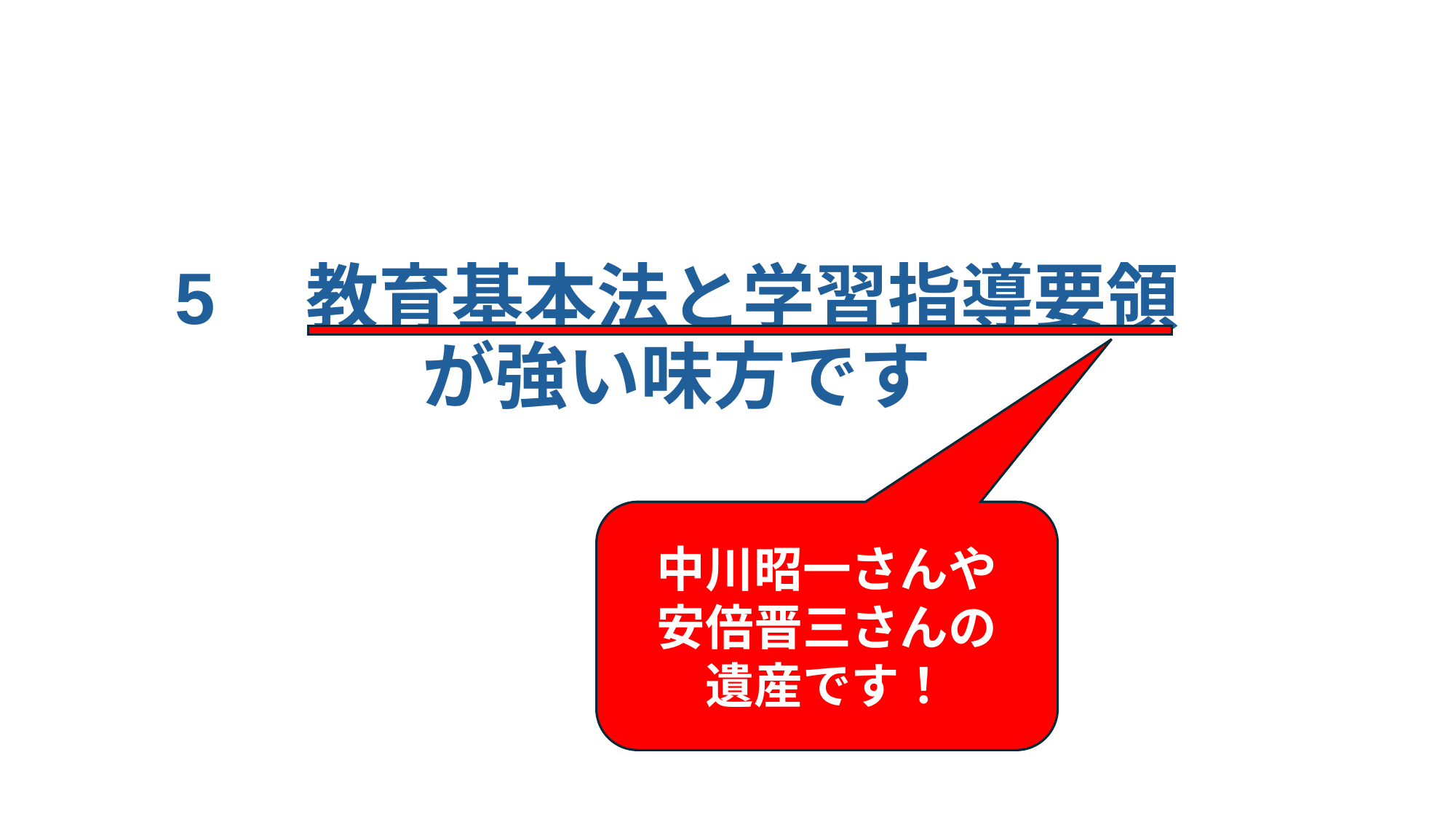

# 5　教育基本法と学習指導要領 が強い味方です

中川昭一さんや
安倍晋三さんの
遺産です！